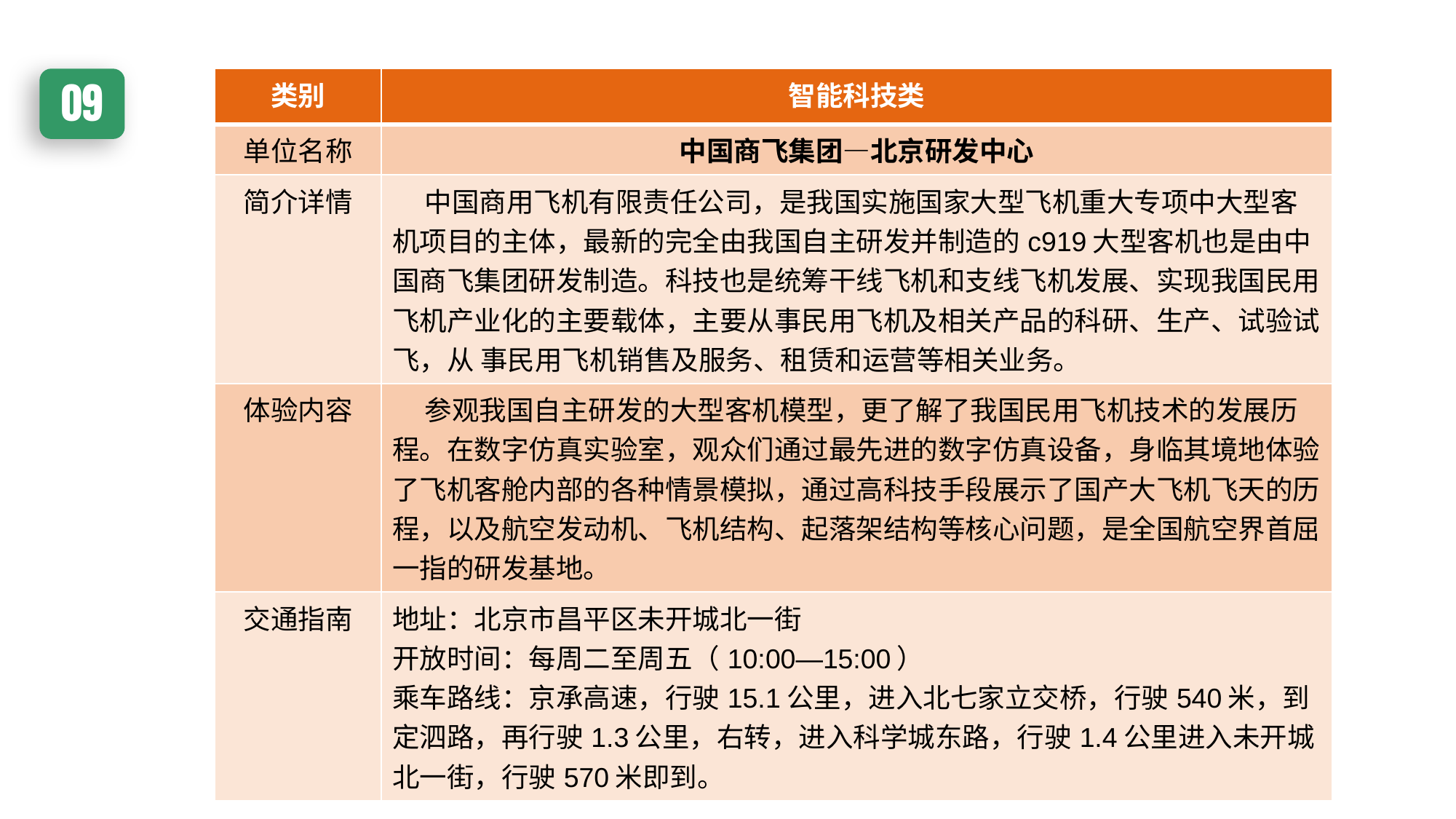

09
| 类别 | 智能科技类 |
| --- | --- |
| 单位名称 | 中国商飞集团—北京研发中心 |
| 简介详情 | 中国商用飞机有限责任公司，是我国实施国家大型飞机重大专项中大型客机项目的主体，最新的完全由我国自主研发并制造的c919大型客机也是由中国商飞集团研发制造。科技也是统筹干线飞机和支线飞机发展、实现我国民用飞机产业化的主要载体，主要从事民用飞机及相关产品的科研、生产、试验试飞，从 事民用飞机销售及服务、租赁和运营等相关业务。 |
| 体验内容 | 参观我国自主研发的大型客机模型，更了解了我国民用飞机技术的发展历程。在数字仿真实验室，观众们通过最先进的数字仿真设备，身临其境地体验了飞机客舱内部的各种情景模拟，通过高科技手段展示了国产大飞机飞天的历程，以及航空发动机、飞机结构、起落架结构等核心问题，是全国航空界首屈一指的研发基地。 |
| 交通指南 | 地址：北京市昌平区未开城北一街 开放时间：每周二至周五（10:00—15:00） 乘车路线：京承高速，行驶15.1公里，进入北七家立交桥，行驶540米，到定泗路，再行驶1.3公里，右转，进入科学城东路，行驶1.4公里进入未开城北一街，行驶570米即到。 |